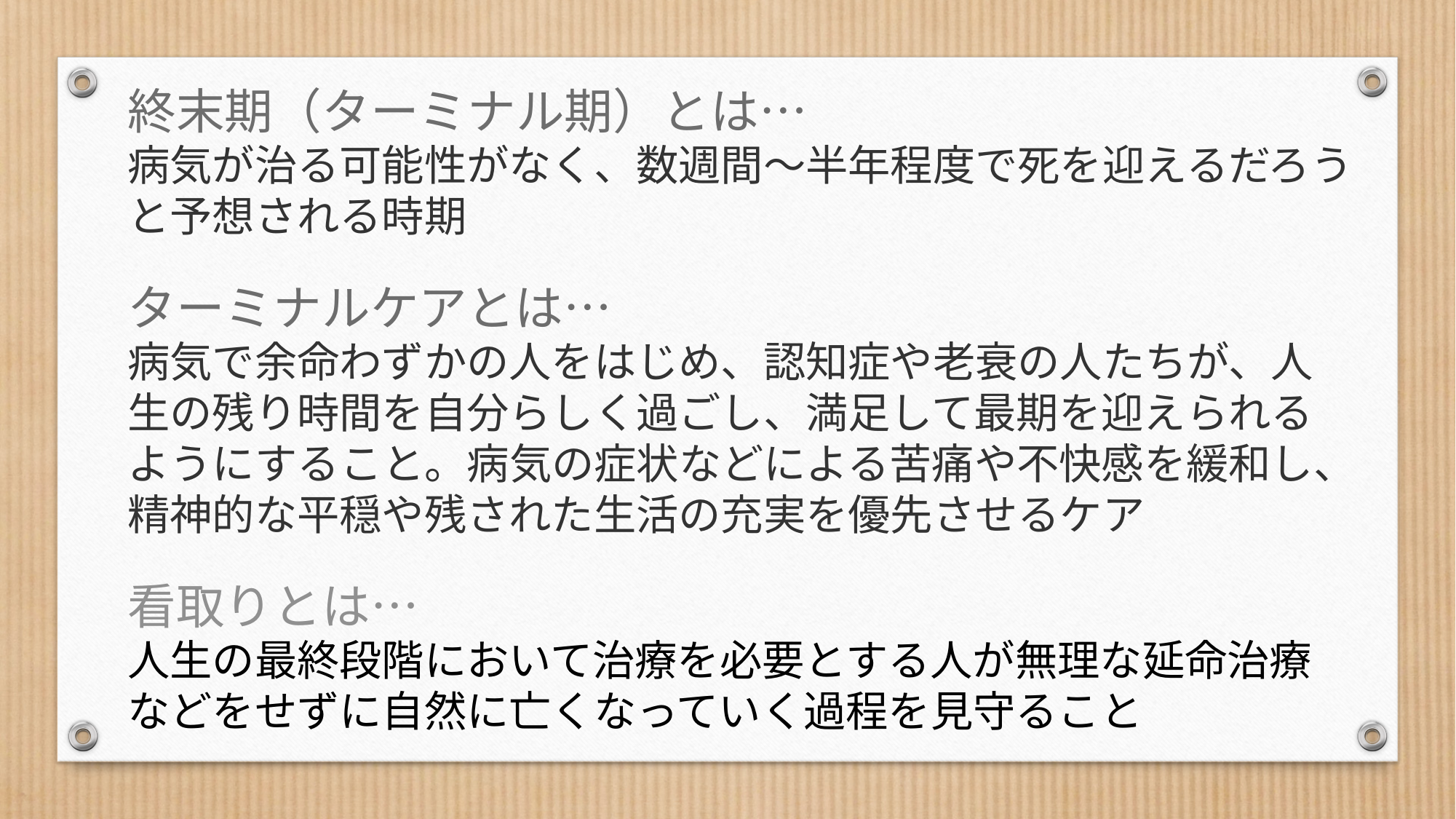

終末期（ターミナル期）とは…
病気が治る可能性がなく、数週間～半年程度で死を迎えるだろうと予想される時期

ターミナルケアとは…
病気で余命わずかの人をはじめ、認知症や老衰の人たちが、人生の残り時間を自分らしく過ごし、満足して最期を迎えられるようにすること。病気の症状などによる苦痛や不快感を緩和し、精神的な平穏や残された生活の充実を優先させるケア

看取りとは…
人生の最終段階において治療を必要とする人が無理な延命治療などをせずに自然に亡くなっていく過程を見守ること